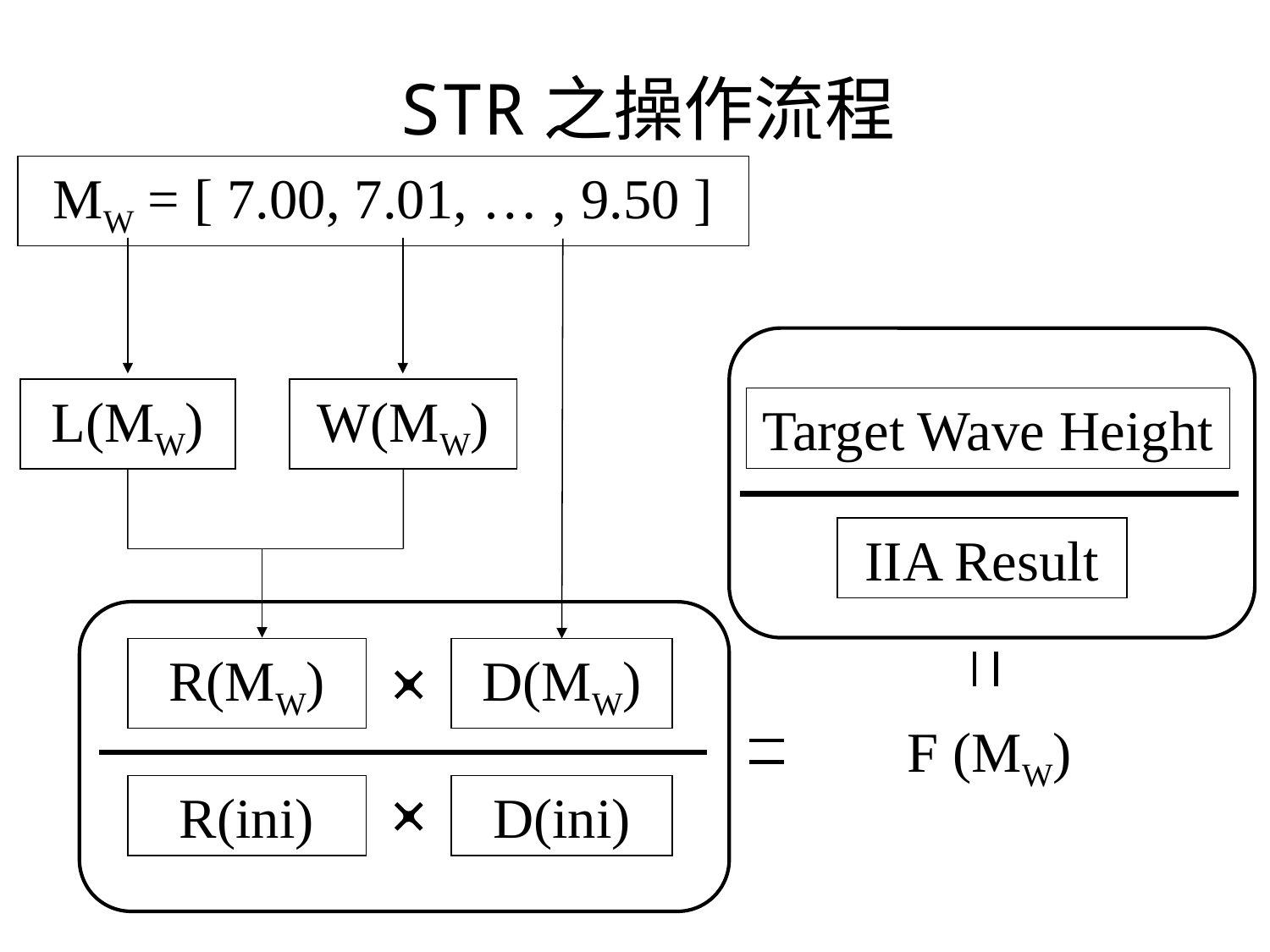

STR之操作流程
MW = [ 7.00, 7.01, … , 9.50 ]

L(MW)
W(MW)
Target Wave Height
IIA Result

R(MW)
D(MW)

F (MW)

R(ini)
D(ini)